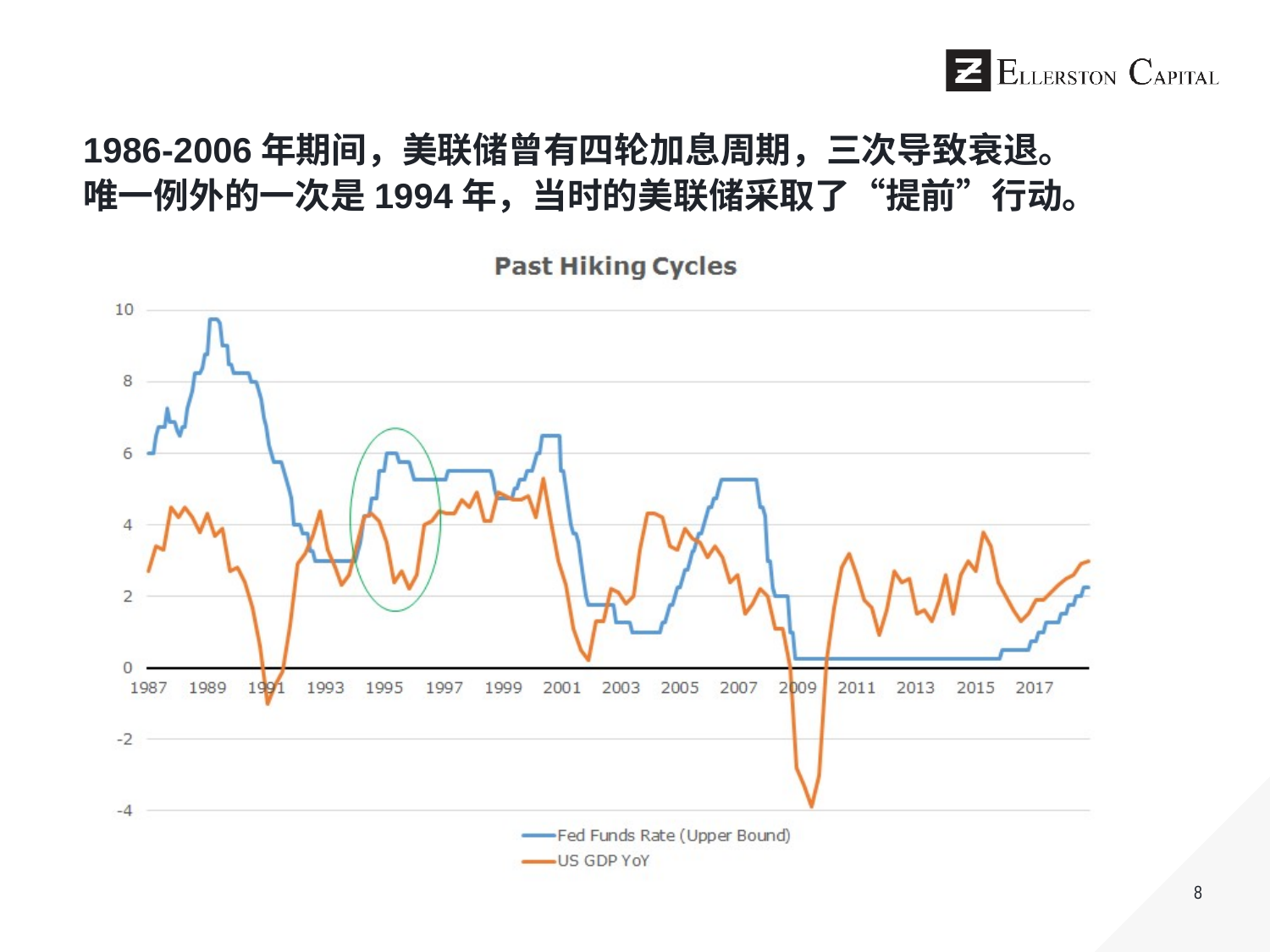

# 1986-2006年期间，美联储曾有四轮加息周期，三次导致衰退。 唯一例外的一次是1994年，当时的美联储采取了“提前”行动。

8